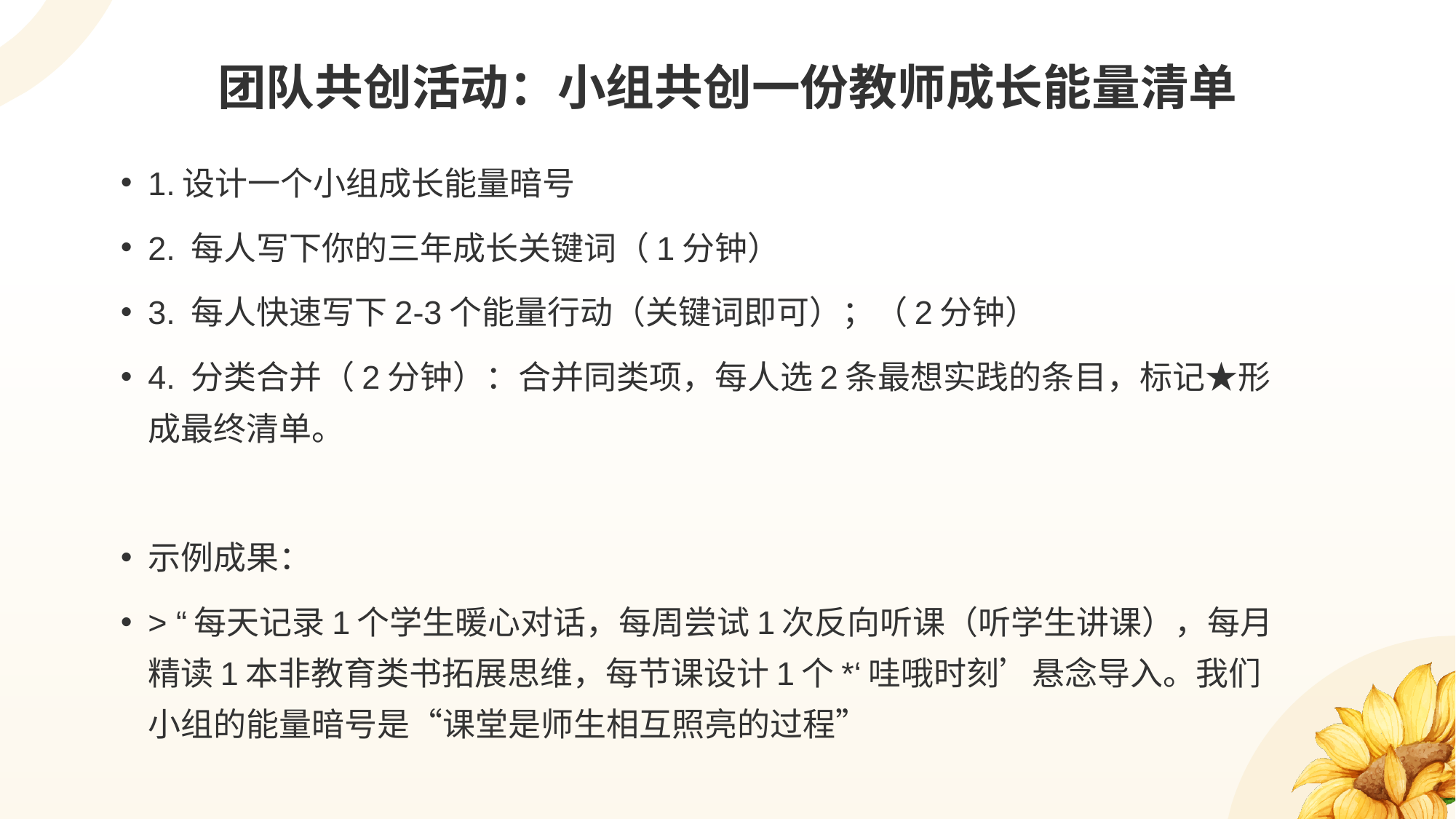

# 团队共创活动：小组共创一份教师成长能量清单
1.设计一个小组成长能量暗号
2. 每人写下你的三年成长关键词（1分钟）
3. 每人快速写下2-3个能量行动（关键词即可）；（2分钟）
4. 分类合并（2分钟）：合并同类项，每人选2条最想实践的条目，标记★形成最终清单。

示例成果：
> “每天记录1个学生暖心对话，每周尝试1次反向听课（听学生讲课），每月精读1本非教育类书拓展思维，每节课设计1个*‘哇哦时刻’悬念导入。我们小组的能量暗号是“课堂是师生相互照亮的过程”